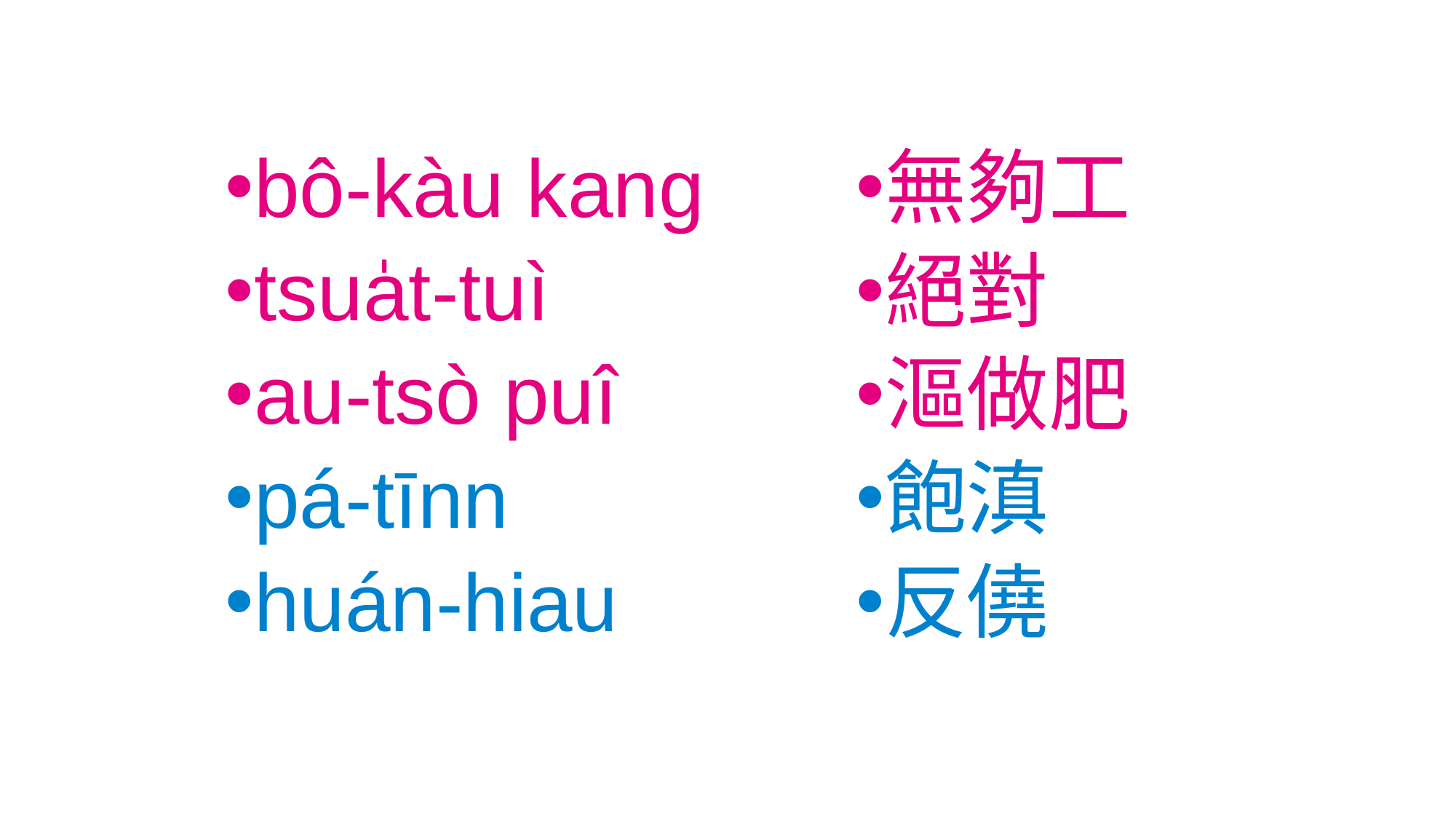

bô-kàu kang
tsua̍t-tuì
au-tsò puî
pá-tīnn
huán-hiau
90
無夠工
絕對
漚做肥
飽滇
反僥90